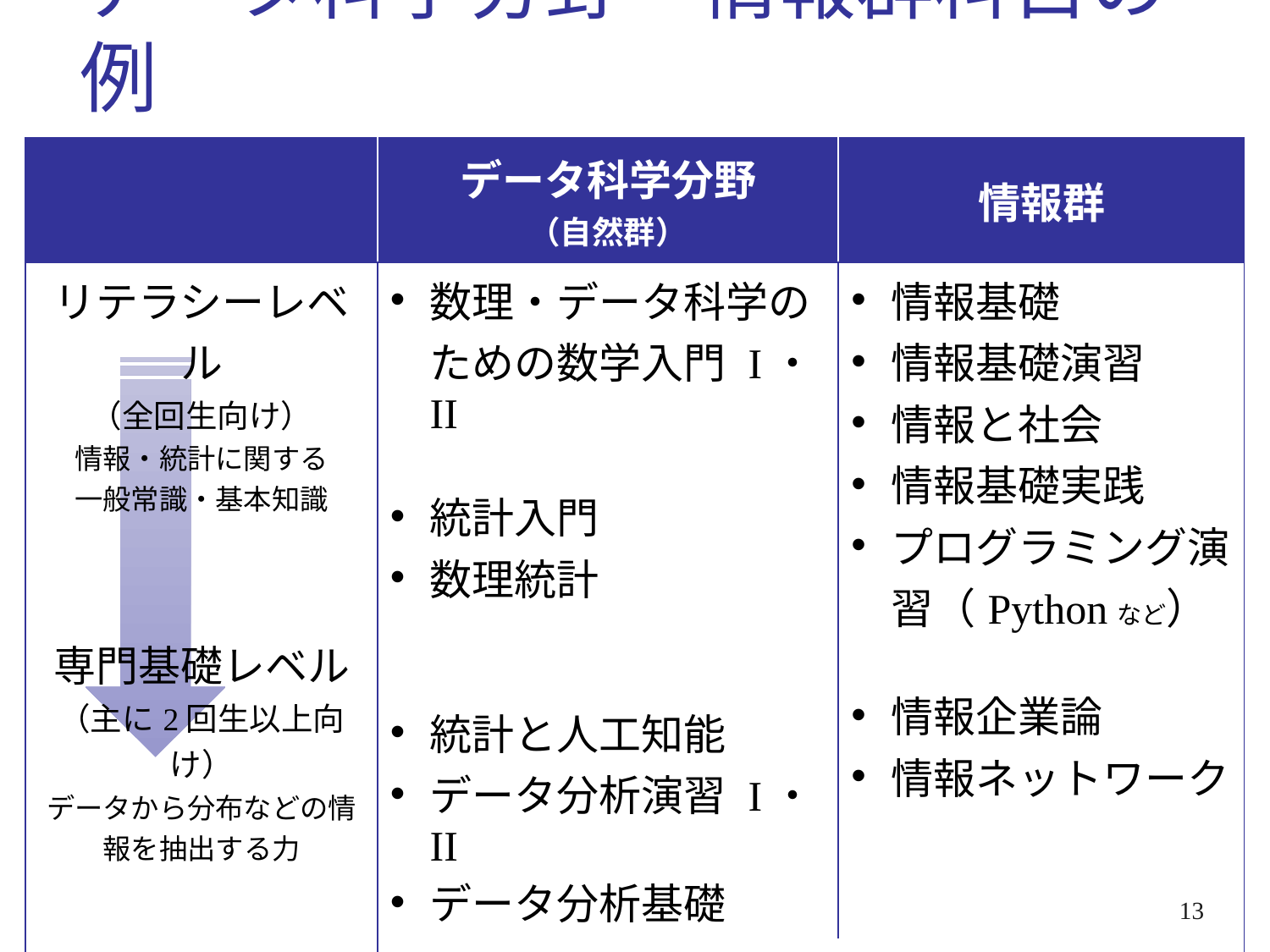

# データ科学分野・情報群科目の例
|  | データ科学分野 （自然群） | 情報群 |
| --- | --- | --- |
| リテラシーレベル （全回生向け） 情報・統計に関する 一般常識・基本知識 | 数理・データ科学のための数学入門 I・II 統計入門 数理統計 統計と人工知能 データ分析演習 I・II データ分析基礎 | 情報基礎 情報基礎演習 情報と社会 情報基礎実践 プログラミング演習（Pythonなど） 情報企業論 情報ネットワーク |
| 専門基礎レベル （主に2回生以上向け） データから分布などの情報を抽出する力 |  |  |
|  | データサイエンススクール（課外） |  |

13